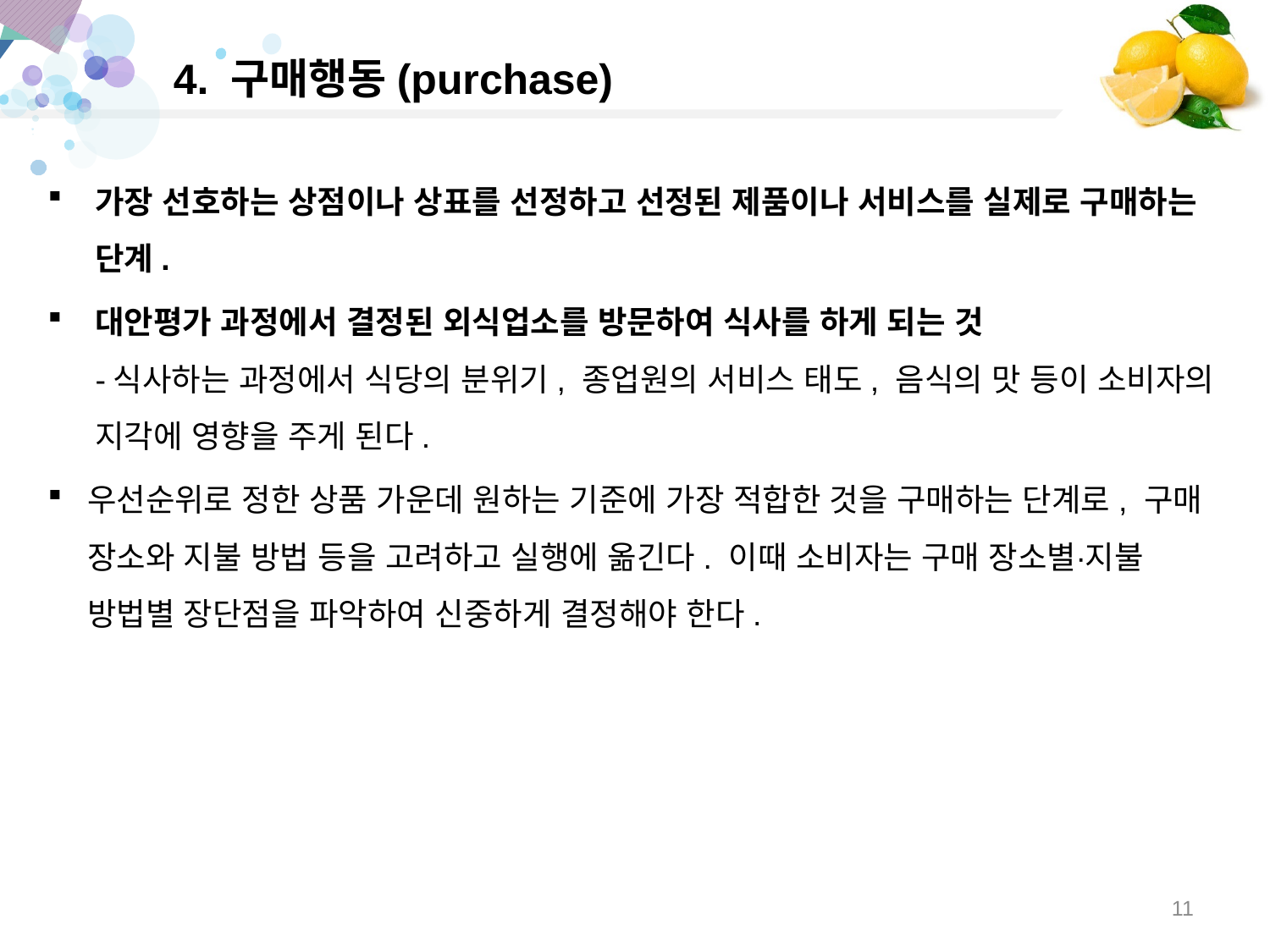

# 4. 구매행동(purchase)
가장 선호하는 상점이나 상표를 선정하고 선정된 제품이나 서비스를 실제로 구매하는 단계.
대안평가 과정에서 결정된 외식업소를 방문하여 식사를 하게 되는 것
-식사하는 과정에서 식당의 분위기, 종업원의 서비스 태도, 음식의 맛 등이 소비자의 지각에 영향을 주게 된다.
우선순위로 정한 상품 가운데 원하는 기준에 가장 적합한 것을 구매하는 단계로, 구매 장소와 지불 방법 등을 고려하고 실행에 옮긴다. 이때 소비자는 구매 장소별∙지불 방법별 장단점을 파악하여 신중하게 결정해야 한다.
11